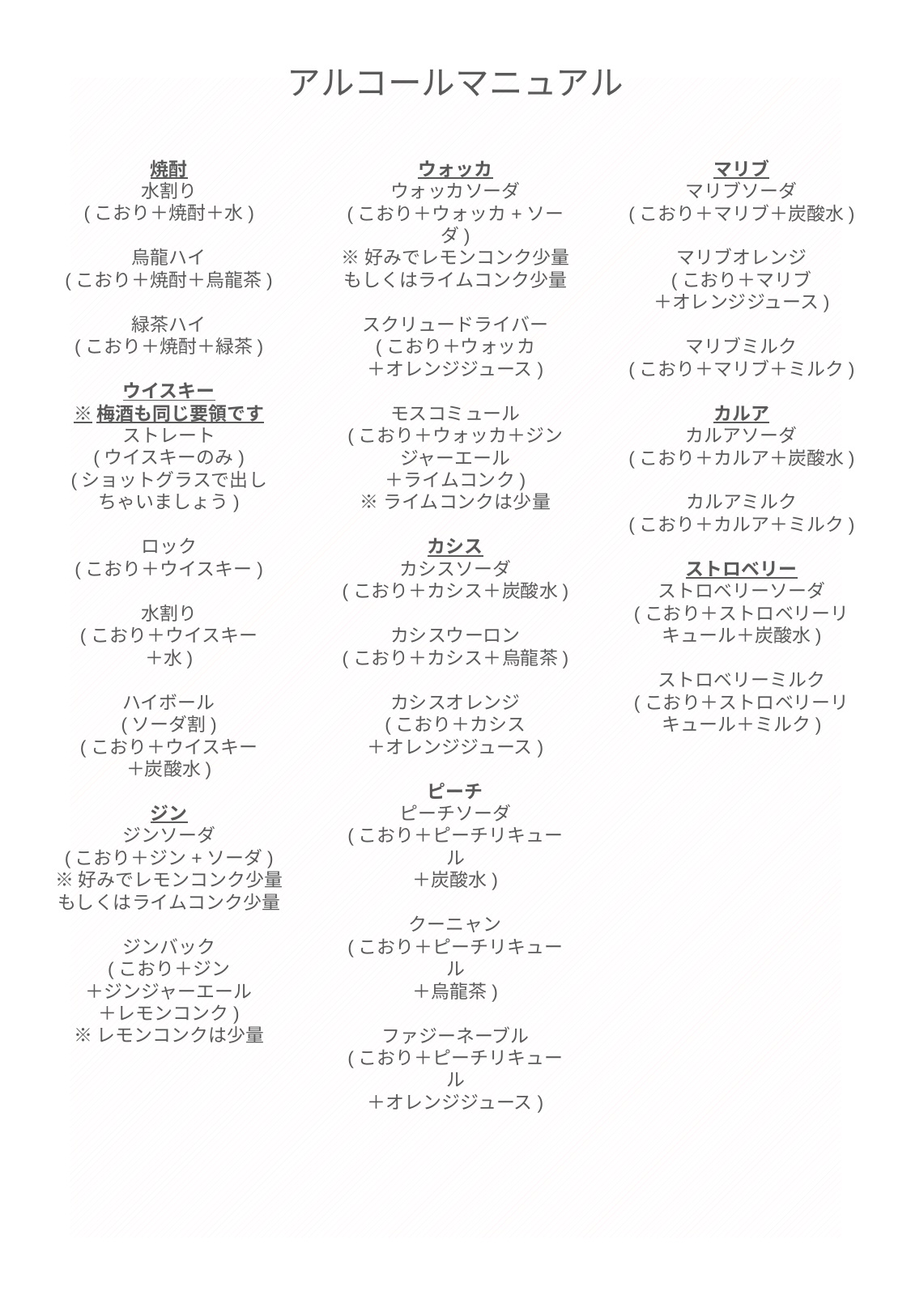

アルコールマニュアル
焼酎
水割り
(こおり＋焼酎＋水)

烏龍ハイ
(こおり＋焼酎＋烏龍茶)

緑茶ハイ
(こおり＋焼酎＋緑茶)

ウイスキー
※梅酒も同じ要領です
ストレート
(ウイスキーのみ)
(ショットグラスで出しちゃいましょう)

ロック
(こおり＋ウイスキー)

水割り
(こおり＋ウイスキー
＋水)

ハイボール
(ソーダ割)
(こおり＋ウイスキー
＋炭酸水)

ジン
ジンソーダ
(こおり＋ジン+ソーダ)
※好みでレモンコンク少量
もしくはライムコンク少量

ジンバック
(こおり＋ジン
＋ジンジャーエール
＋レモンコンク)
※レモンコンクは少量

ウォッカ
ウォッカソーダ
(こおり＋ウォッカ+ソーダ)
※好みでレモンコンク少量
もしくはライムコンク少量

スクリュードライバー
(こおり＋ウォッカ
＋オレンジジュース)

モスコミュール
(こおり＋ウォッカ＋ジンジャーエール
＋ライムコンク)
※ライムコンクは少量

カシス
カシスソーダ
(こおり＋カシス＋炭酸水)

カシスウーロン
(こおり＋カシス＋烏龍茶)

カシスオレンジ
(こおり＋カシス
＋オレンジジュース)

ピーチ
ピーチソーダ
(こおり＋ピーチリキュール
＋炭酸水)

クーニャン
(こおり＋ピーチリキュール
＋烏龍茶)

ファジーネーブル
(こおり＋ピーチリキュール
＋オレンジジュース)

マリブ
マリブソーダ
(こおり＋マリブ＋炭酸水)

マリブオレンジ
(こおり＋マリブ
＋オレンジジュース)

マリブミルク
(こおり＋マリブ＋ミルク)

カルア
カルアソーダ
(こおり＋カルア＋炭酸水)

カルアミルク
(こおり＋カルア＋ミルク)

ストロベリー
ストロベリーソーダ
(こおり＋ストロベリーリキュール＋炭酸水)

ストロベリーミルク
(こおり＋ストロベリーリキュール＋ミルク)